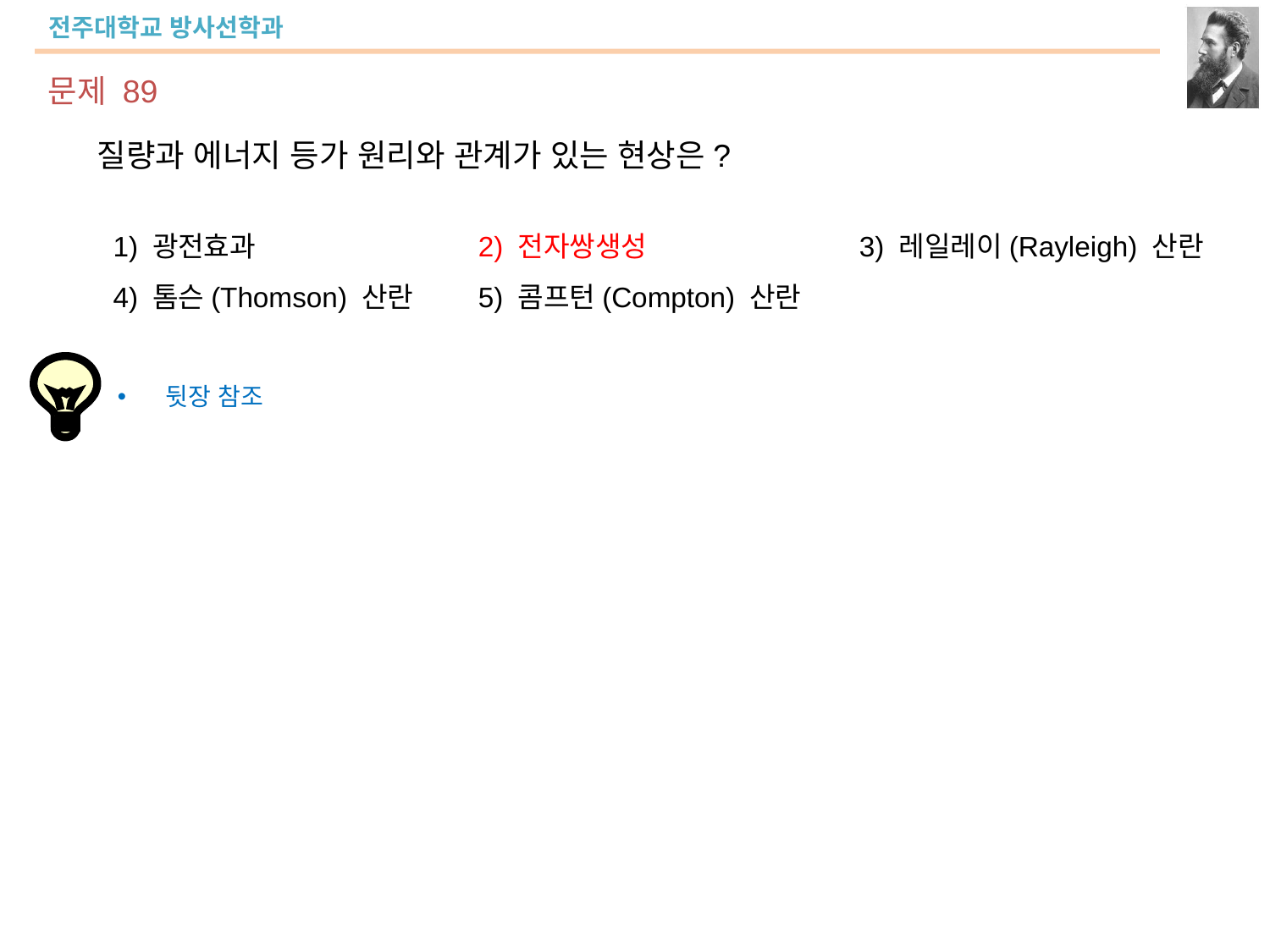

문제 89
질량과 에너지 등가 원리와 관계가 있는 현상은?

  1) 광전효과		2) 전자쌍생성		3) 레일레이(Rayleigh) 산란
  4) 톰슨(Thomson) 산란	5) 콤프턴(Compton) 산란

뒷장 참조